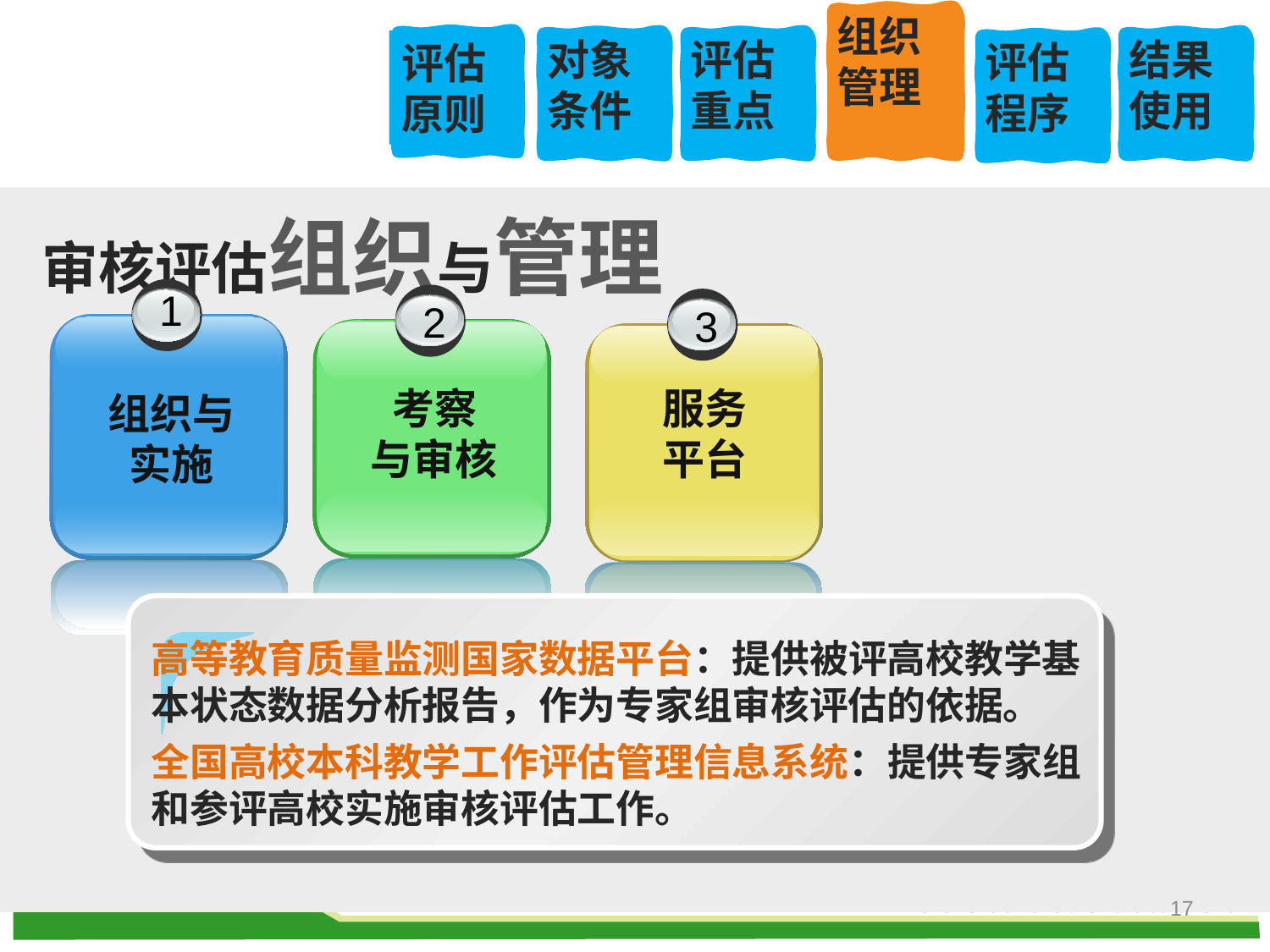

组织管理
课程
介绍

评估原则

对象条件
课程
介绍

评估重点
课程
介绍

结果使用
课程
介绍

评估程序
课程
介绍

审核评估组织与管理
1

组织与
实施

2

考察
与审核

3

服务
平台

高等教育质量监测国家数据平台：提供被评高校教学基本状态数据分析报告，作为专家组审核评估的依据。
全国高校本科教学工作评估管理信息系统：提供专家组和参评高校实施审核评估工作。

17